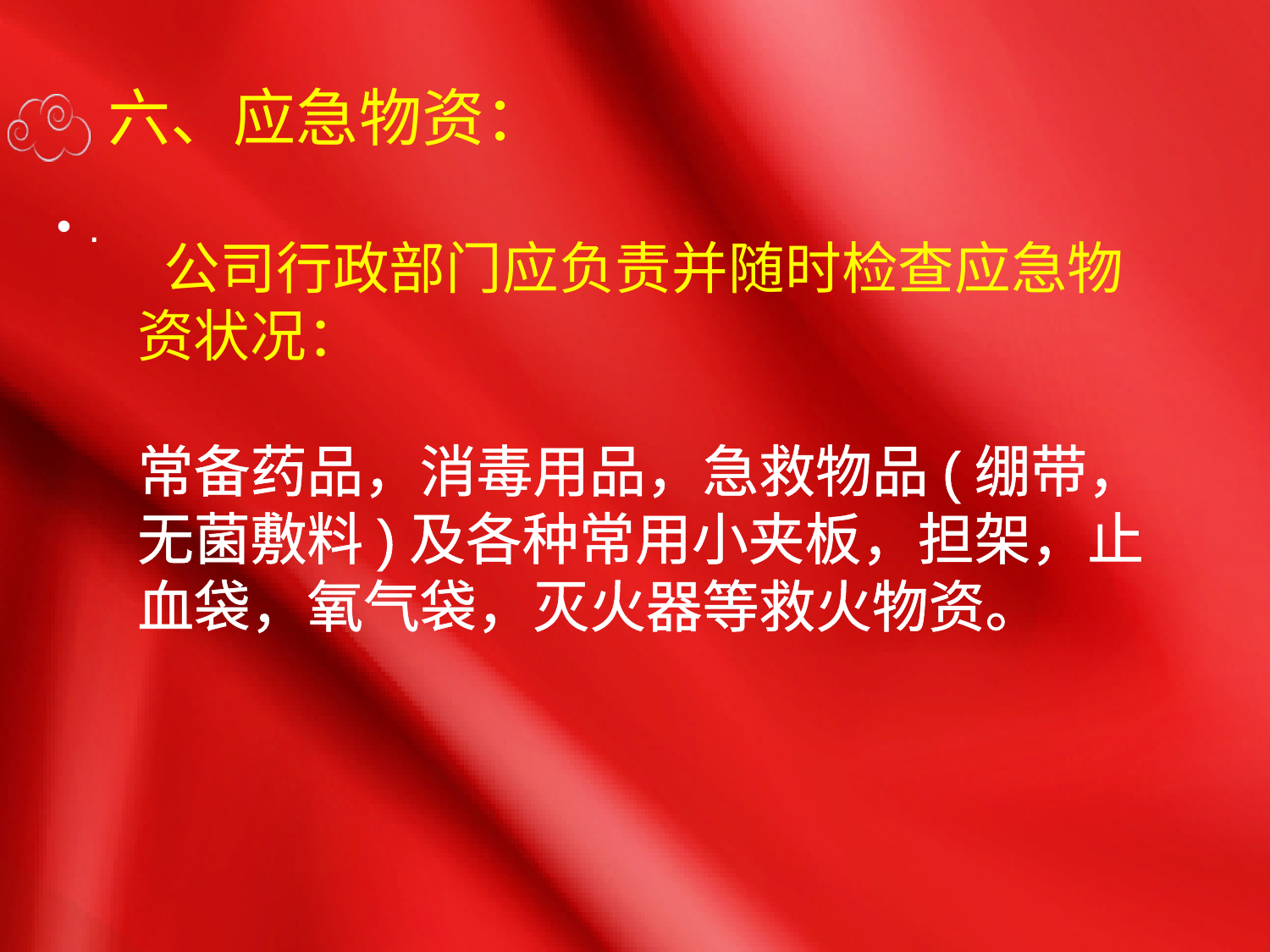

# 六、应急物资：
.

 公司行政部门应负责并随时检查应急物资状况：

常备药品，消毒用品，急救物品(绷带，无菌敷料)及各种常用小夹板，担架，止血袋，氧气袋，灭火器等救火物资。